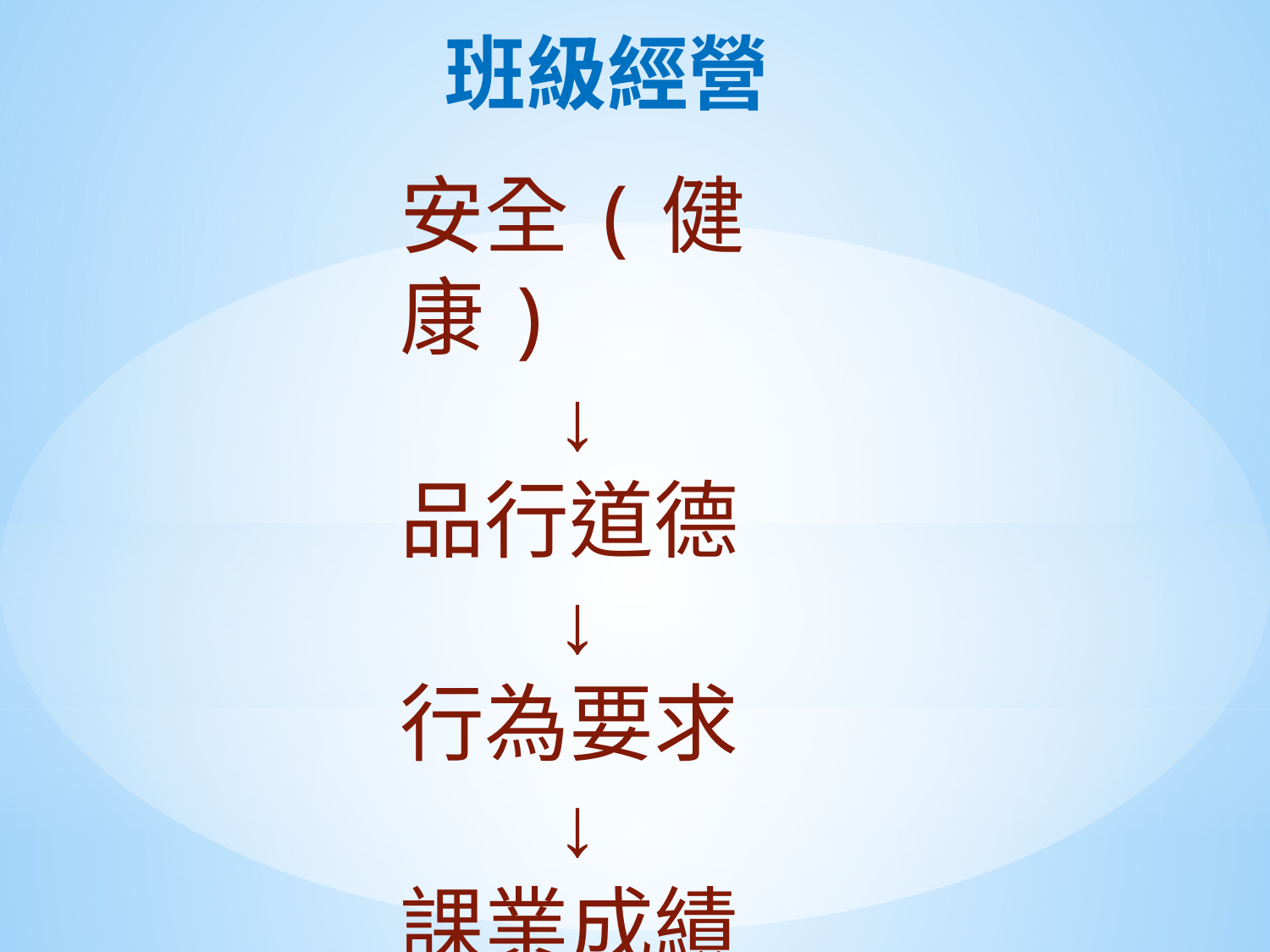

# 班級經營
安全(健康)
   ↓
品行道德
   ↓
行為要求
   ↓
課業成績